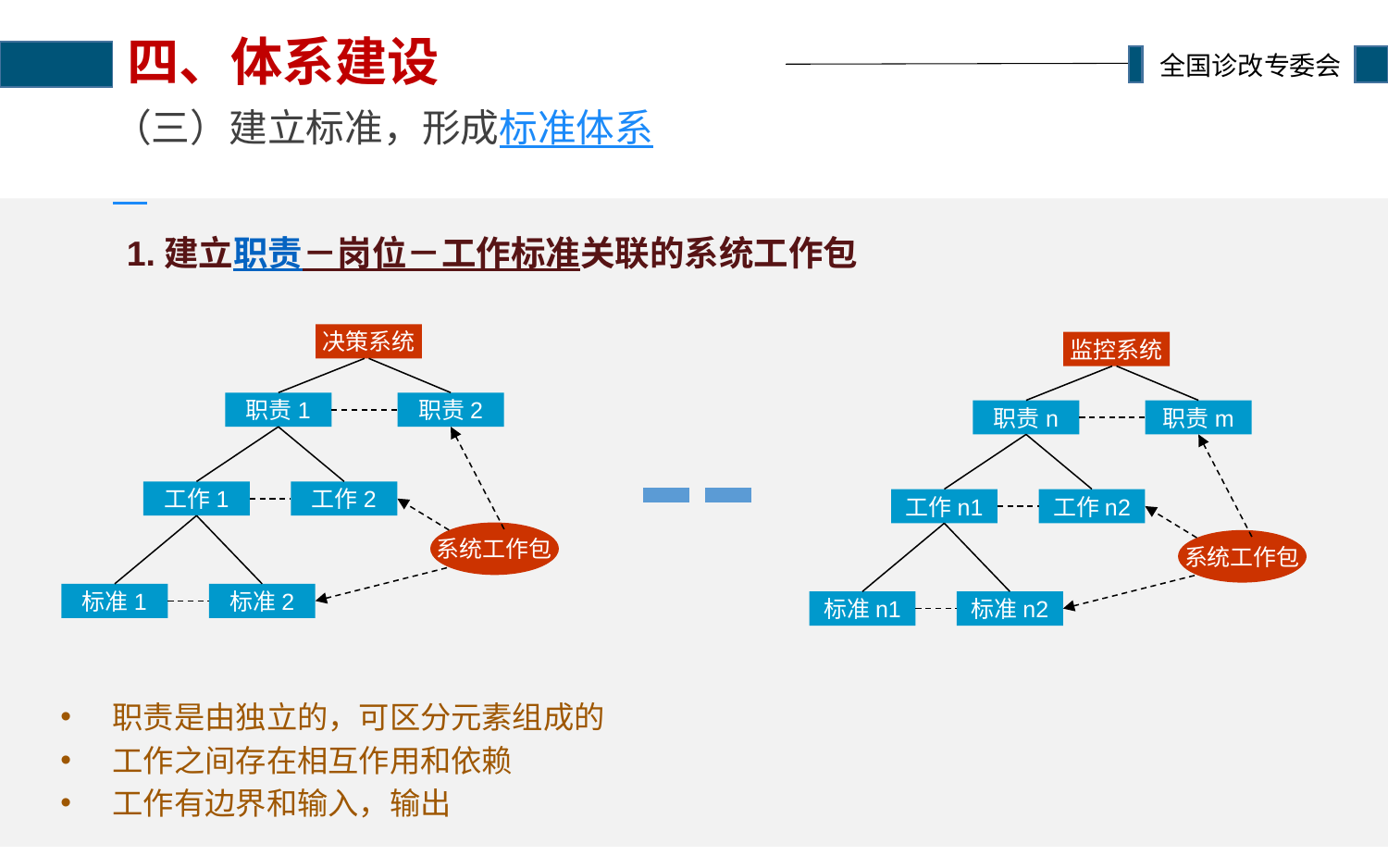

# 四、体系建设
（三）建立标准，形成标准体系

1.建立职责－岗位－工作标准关联的系统工作包
决策系统
监控系统
职责1
职责2
职责n
职责m
工作1
工作2
工作n1
工作n2
系统工作包
系统工作包
标准1
标准2
标准n1
标准n2
职责是由独立的，可区分元素组成的
工作之间存在相互作用和依赖
工作有边界和输入，输出